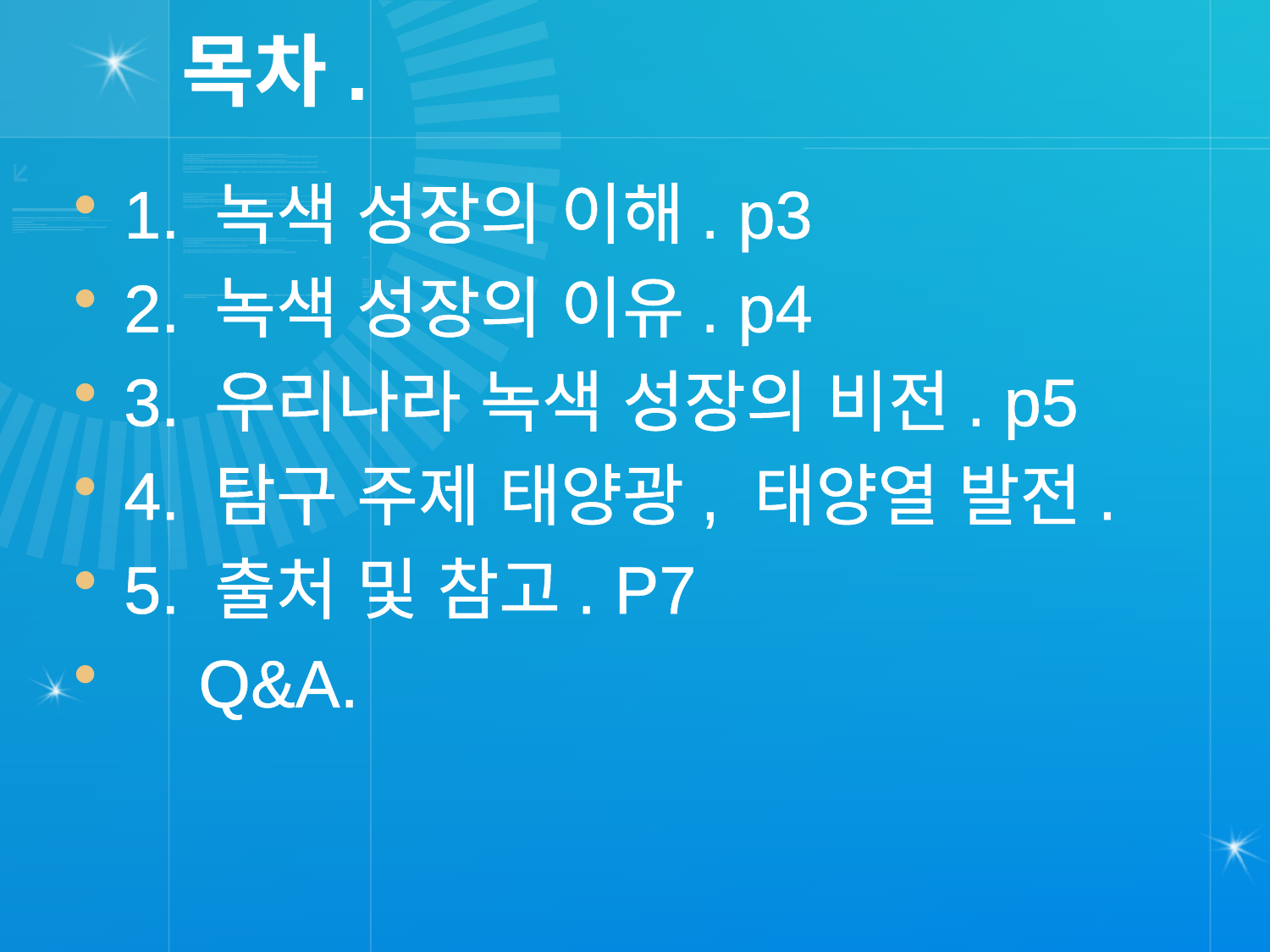

# 목차.
1. 녹색 성장의 이해. p3
2. 녹색 성장의 이유. p4
3. 우리나라 녹색 성장의 비전. p5
4. 탐구 주제 태양광, 태양열 발전.
5. 출처 및 참고. P7
    Q&A.